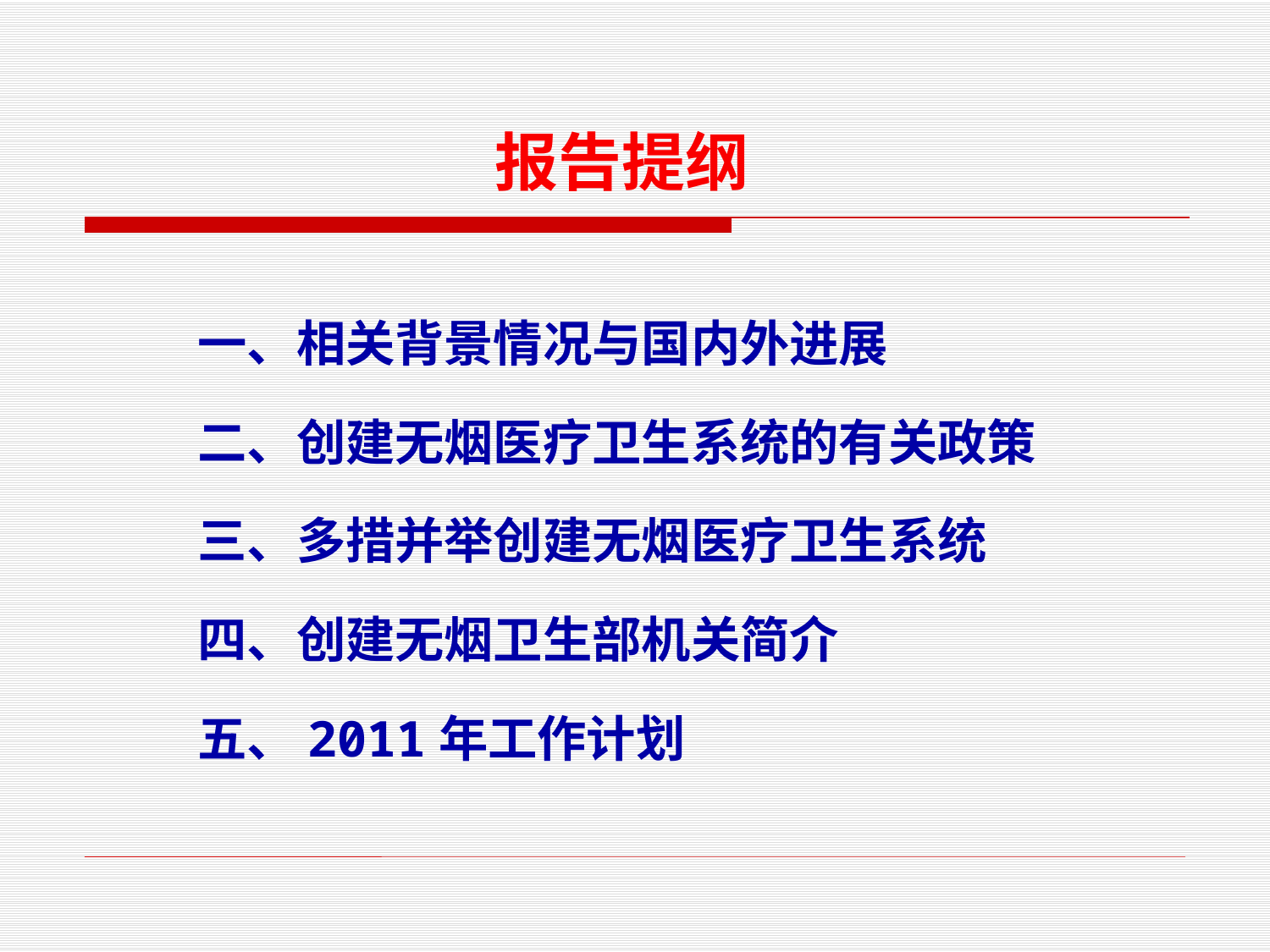

报告提纲
一、相关背景情况与国内外进展

二、创建无烟医疗卫生系统的有关政策

三、多措并举创建无烟医疗卫生系统

四、创建无烟卫生部机关简介

五、2011年工作计划